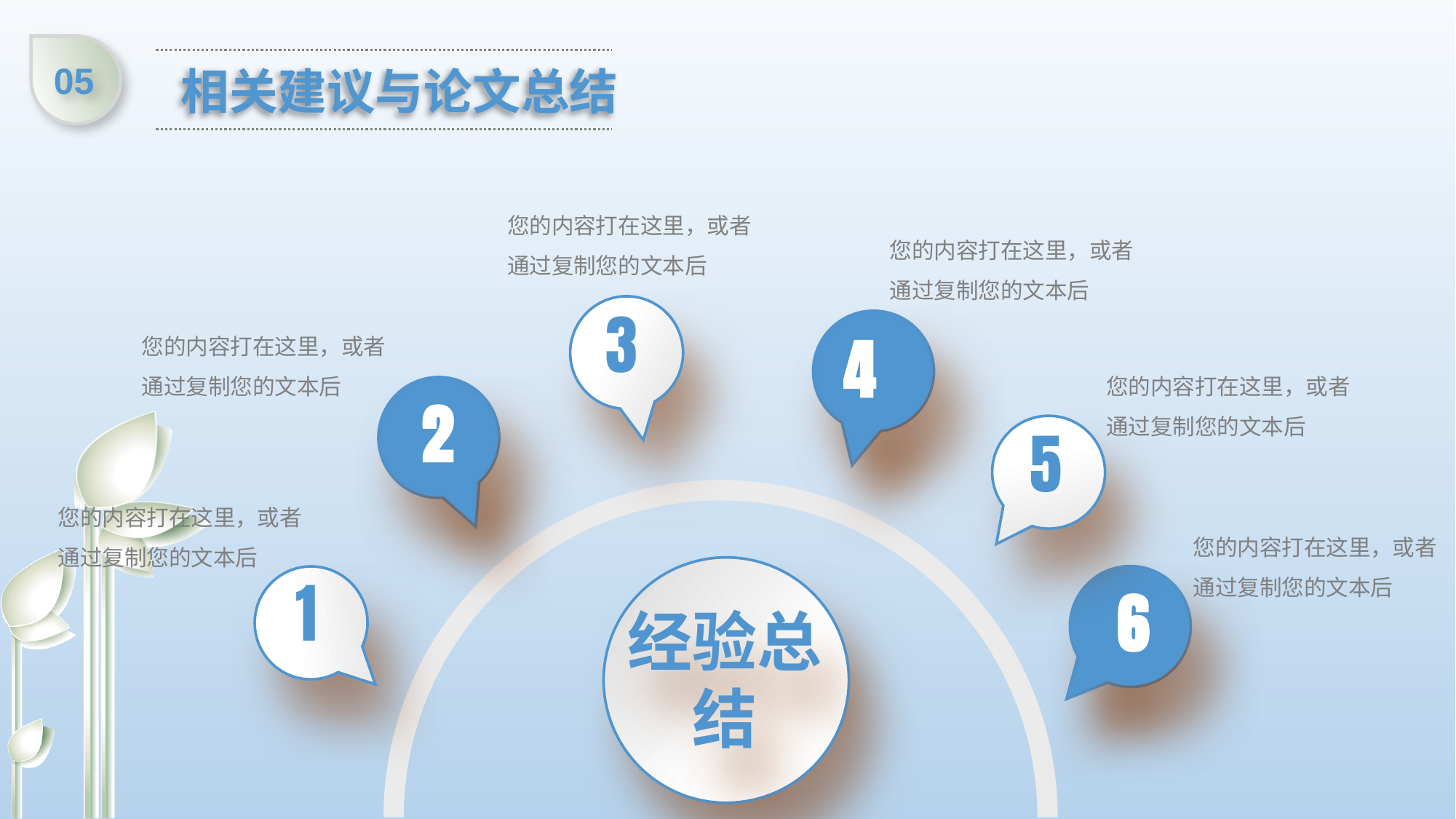

您的内容打在这里，或者通过复制您的文本后
您的内容打在这里，或者通过复制您的文本后

3

您的内容打在这里，或者通过复制您的文本后
4
您的内容打在这里，或者通过复制您的文本后

2

5

您的内容打在这里，或者通过复制您的文本后
您的内容打在这里，或者通过复制您的文本后

经验总结

1
6

29
yanshifu